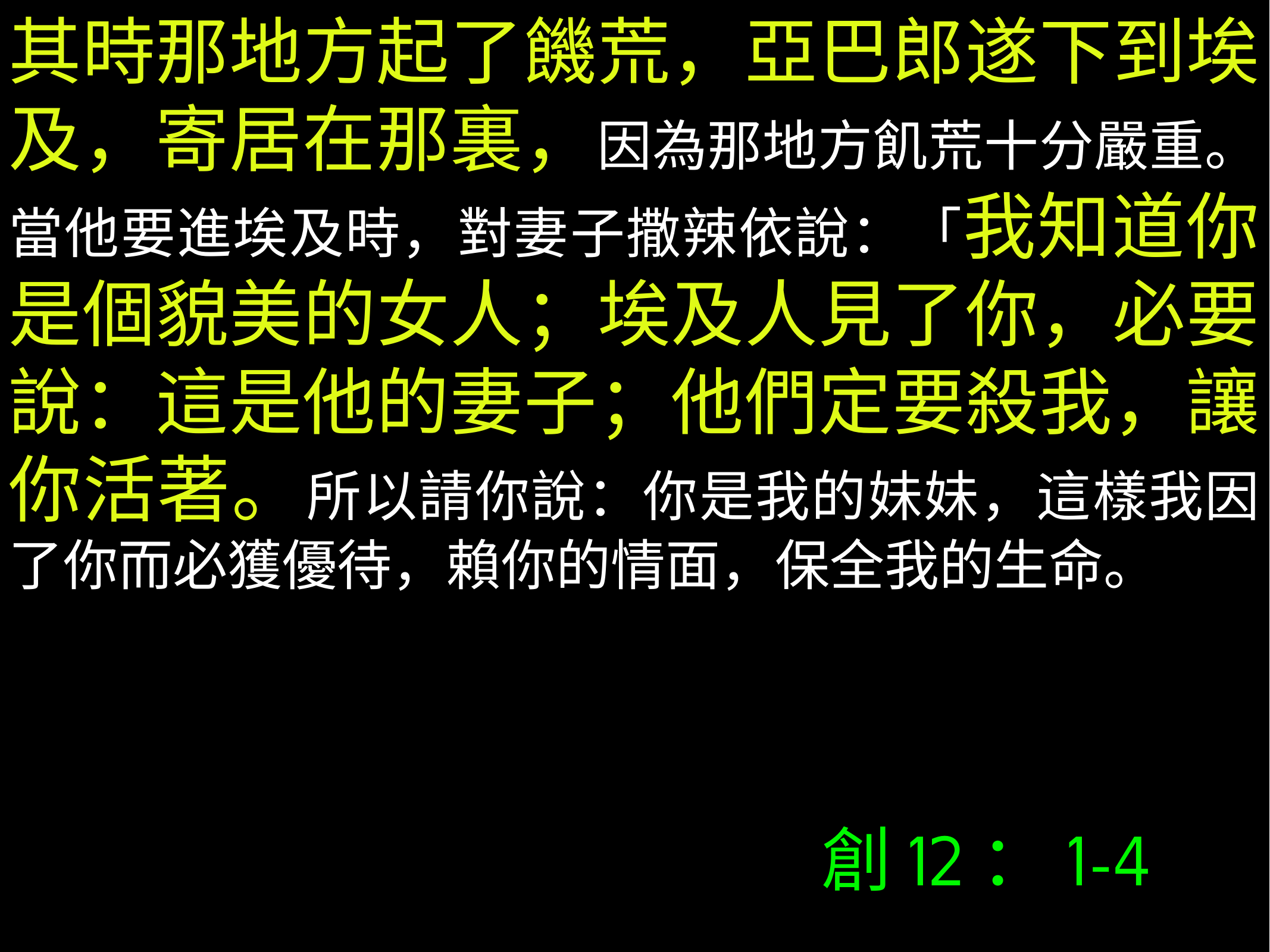

其時那地方起了饑荒，亞巴郎遂下到埃及，寄居在那裏，因為那地方飢荒十分嚴重。當他要進埃及時，對妻子撒辣依說：「我知道你是個貌美的女人；埃及人見了你，必要說：這是他的妻子；他們定要殺我，讓你活著。所以請你說：你是我的妹妹，這樣我因了你而必獲優待，賴你的情面，保全我的生命。

# 創12：1-4